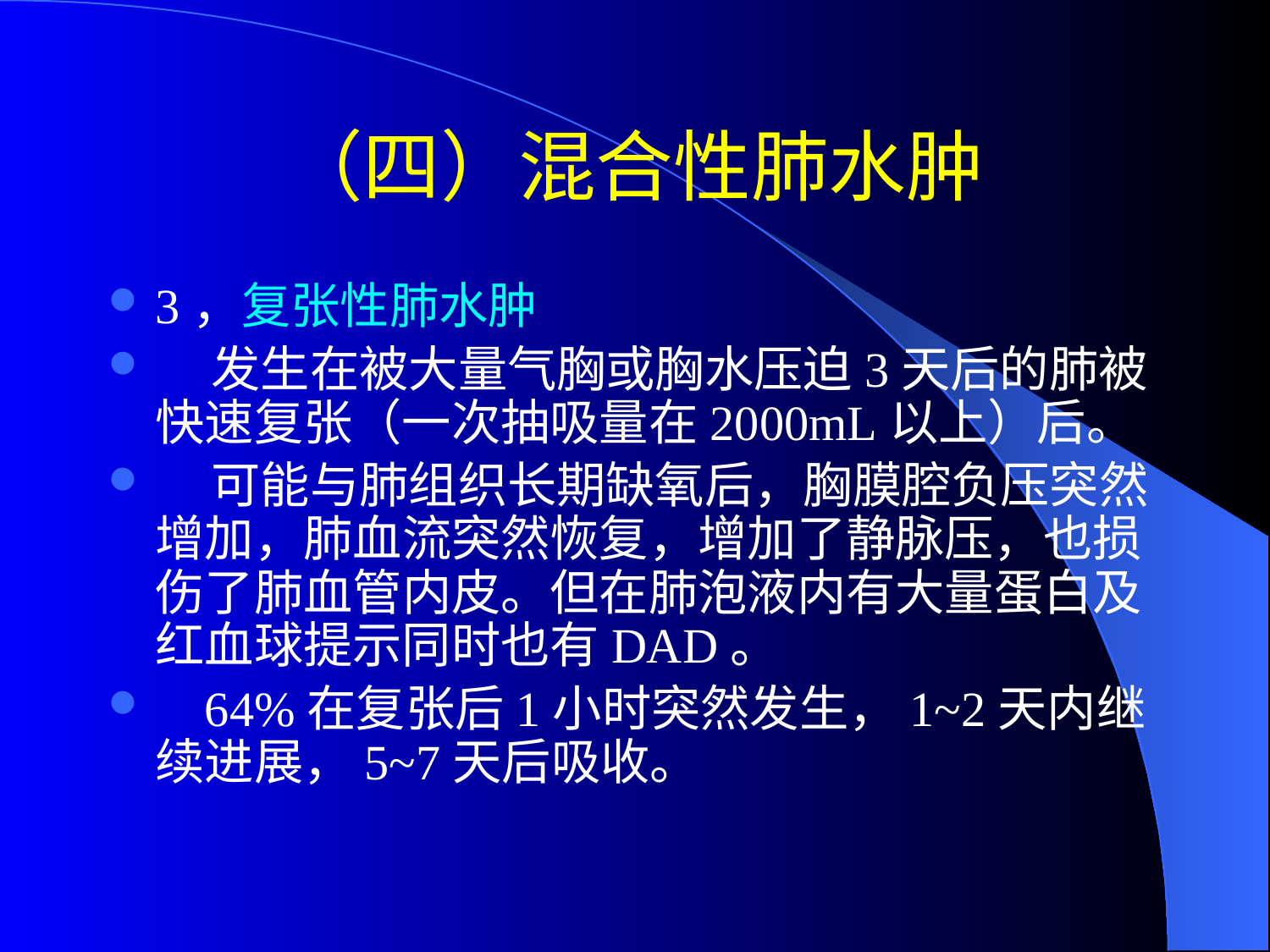

# （四）混合性肺水肿
3，复张性肺水肿
    发生在被大量气胸或胸水压迫3天后的肺被快速复张（一次抽吸量在2000mL以上）后。
    可能与肺组织长期缺氧后，胸膜腔负压突然增加，肺血流突然恢复，增加了静脉压，也损伤了肺血管内皮。但在肺泡液内有大量蛋白及红血球提示同时也有DAD。
    64%在复张后1小时突然发生，1~2天内继续进展，5~7天后吸收。